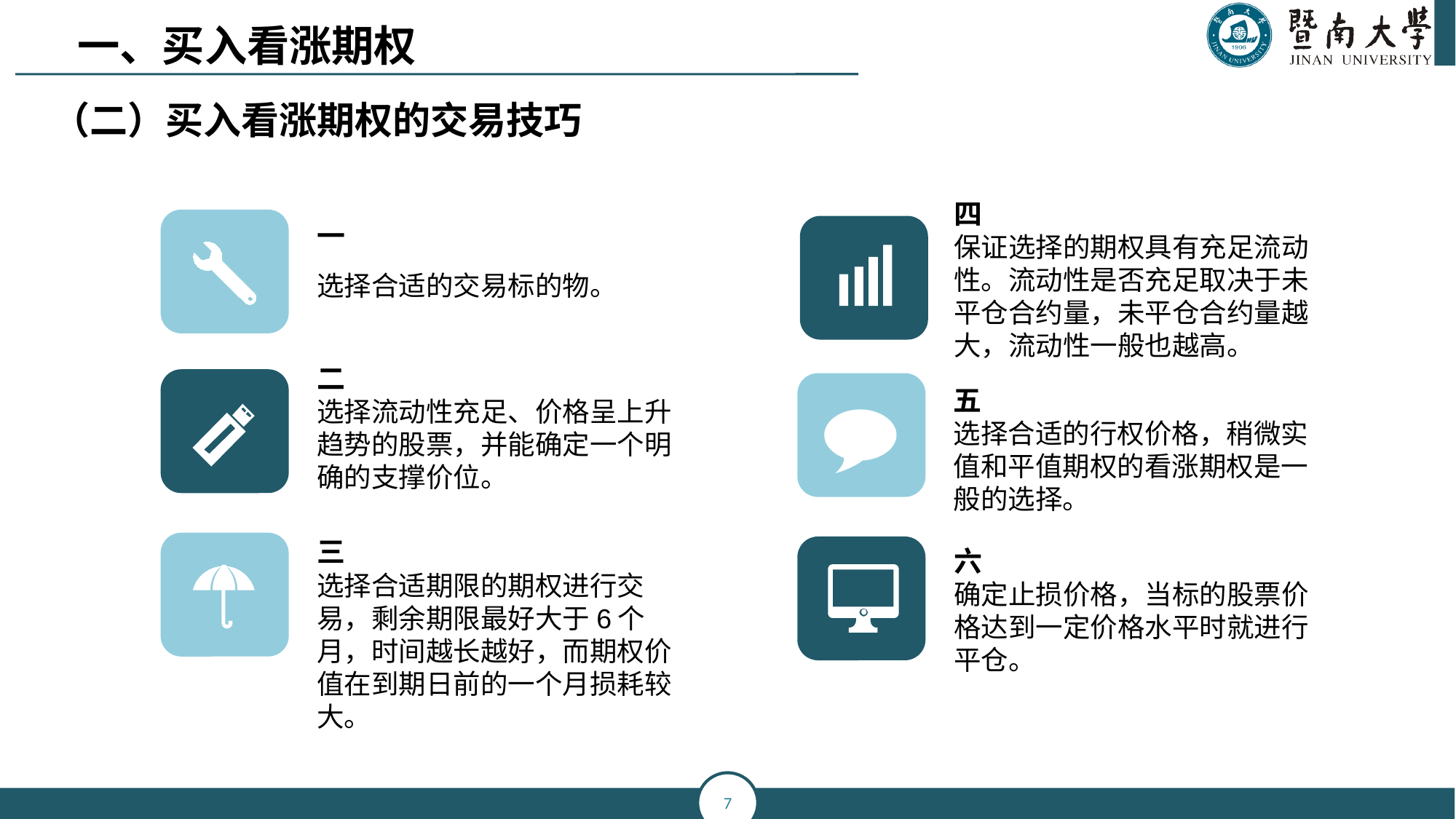

一、买入看涨期权
（二）买入看涨期权的交易技巧
四
保证选择的期权具有充足流动性。流动性是否充足取决于未平仓合约量，未平仓合约量越大，流动性一般也越高。
一
选择合适的交易标的物。

二
选择流动性充足、价格呈上升趋势的股票，并能确定一个明确的支撑价位。

三
选择合适期限的期权进行交易，剩余期限最好大于6个月，时间越长越好，而期权价值在到期日前的一个月损耗较大。

五添加标题
选择合适的行权价格，稍微实值和平值期权的看涨期权是一般的选择。

六
确定止损价格，当标的股票价格达到一定价格水平时就进行平仓。